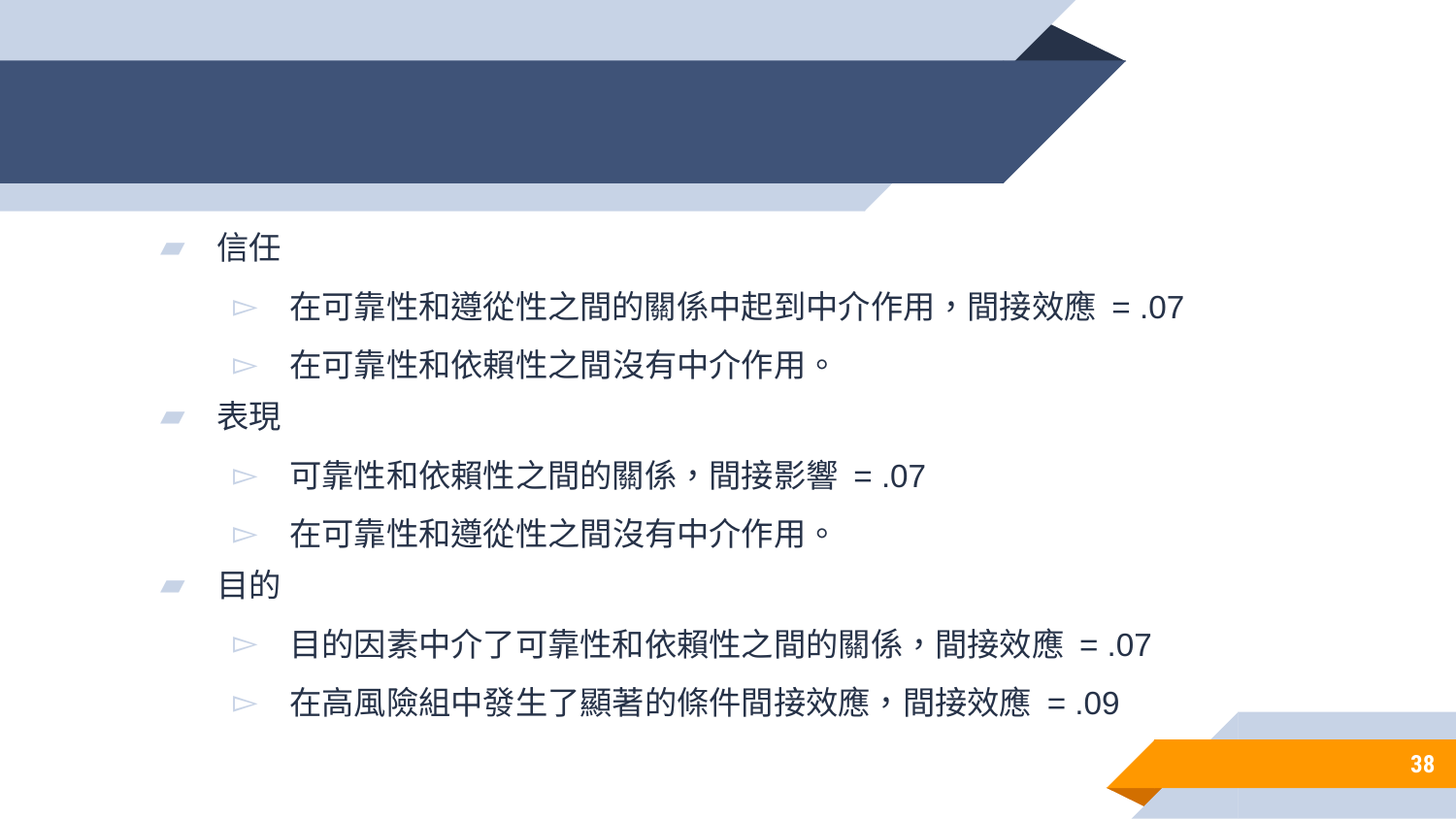

#
信任
在可靠性和遵從性之間的關係中起到中介作用，間接效應 = .07
在可靠性和依賴性之間沒有中介作用。
表現
可靠性和依賴性之間的關係，間接影響 = .07
在可靠性和遵從性之間沒有中介作用。
目的
目的因素中介了可靠性和依賴性之間的關係，間接效應 = .07
在高風險組中發生了顯著的條件間接效應，間接效應 = .09

38